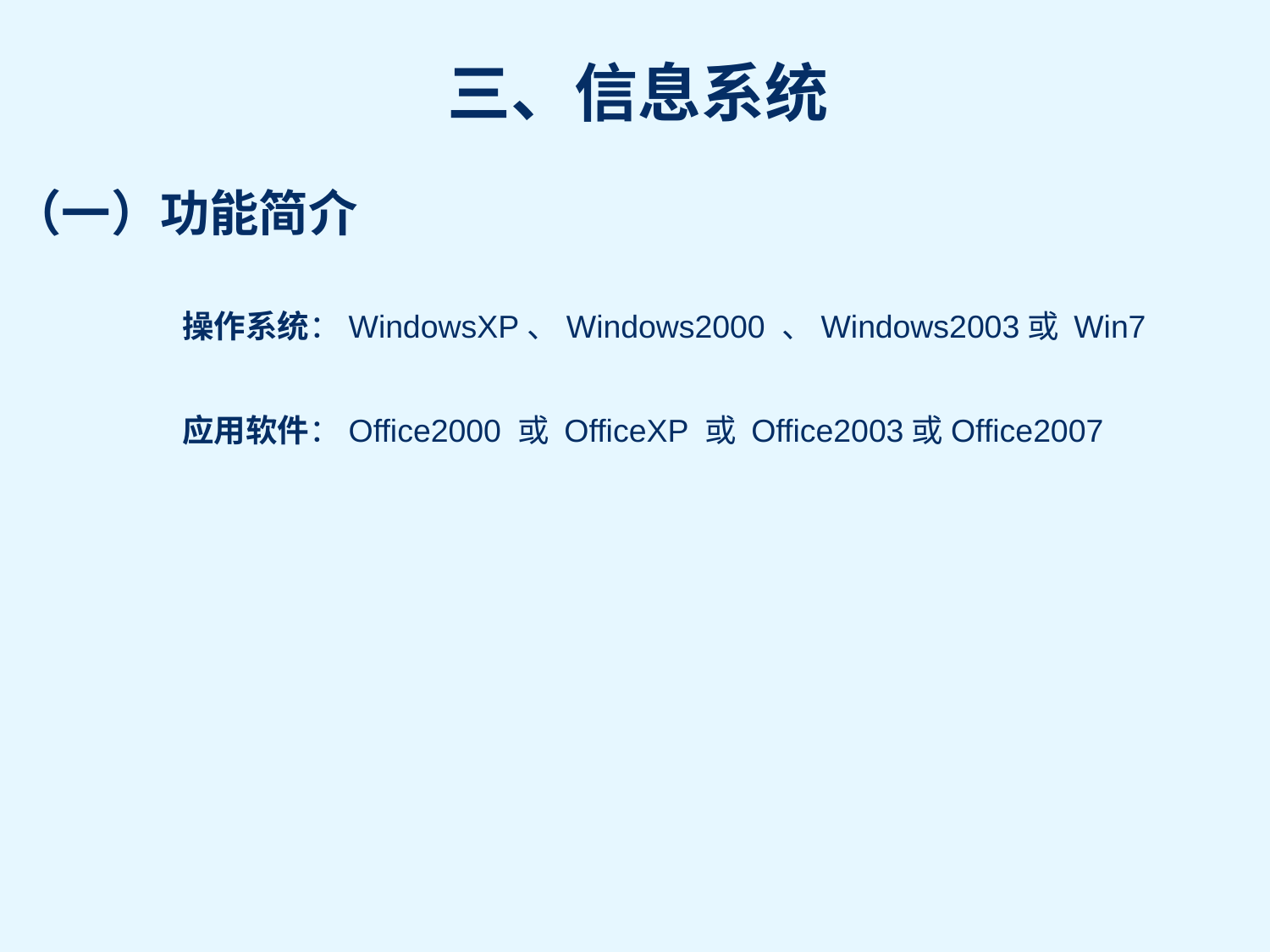

（一）功能简介

操作系统：WindowsXP、Windows2000 、Windows2003或 Win7

应用软件：Office2000 或 OfficeXP 或 Office2003或Office2007